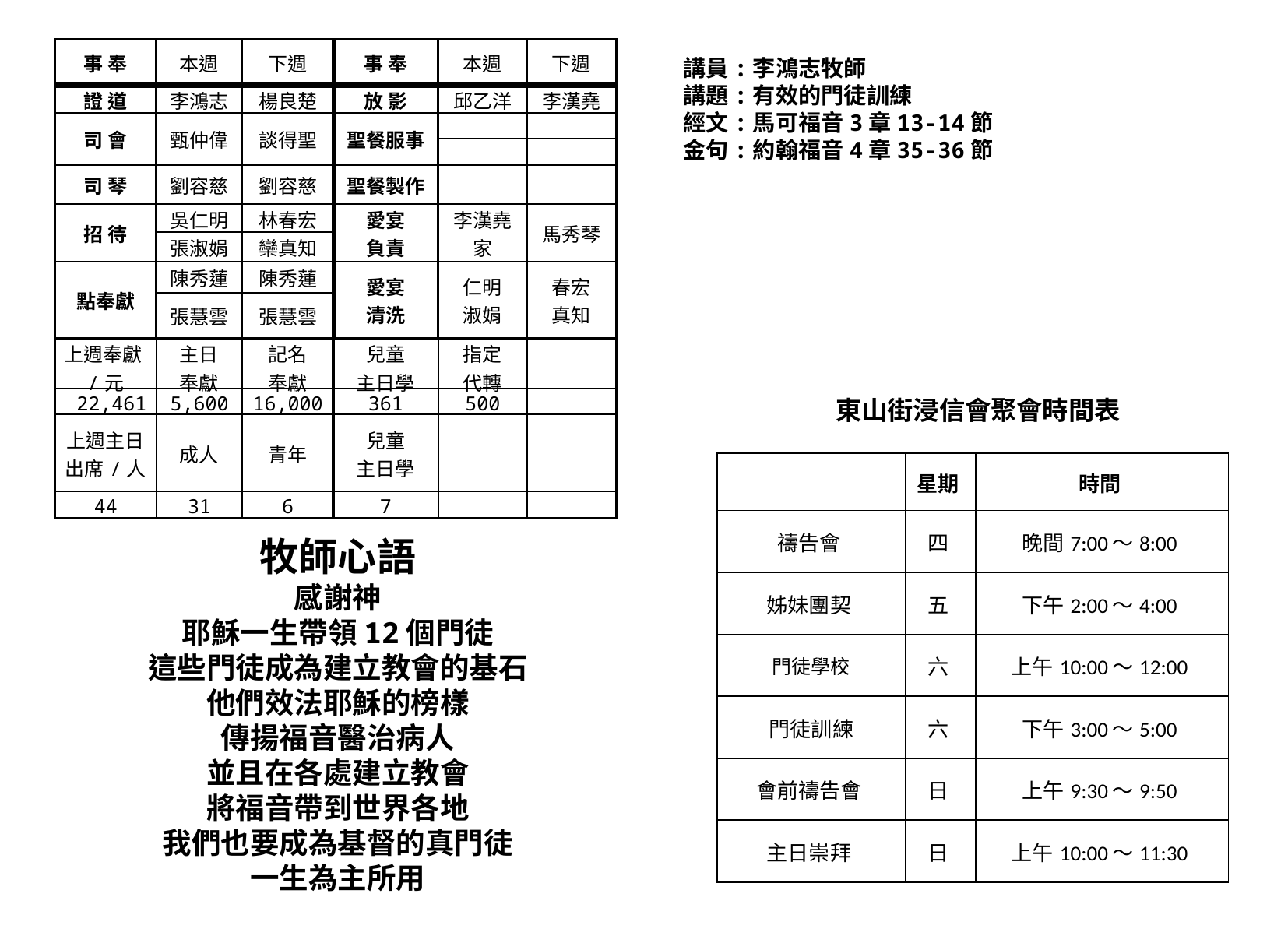

| 事 奉 | 本週 | 下週 | 事 奉 | 本週 | 下週 |
| --- | --- | --- | --- | --- | --- |
| 證 道 | 李鴻志 | 楊良楚 | 放 影 | 邱乙洋 | 李漢堯 |
| 司 會 | 甄仲偉 | 談得聖 | 聖餐服事 |  |  |
|  |  |  |  |  |  |
| 司 琴 | 劉容慈 | 劉容慈 | 聖餐製作 |  |  |
| 招 待 | 吳仁明 | 林春宏 | 愛宴 負責 | 李漢堯家 | 馬秀琴 |
|  | 張淑娟 | 欒真知 |  |  |  |
| 點奉獻 | 陳秀蓮 | 陳秀蓮 | 愛宴 清洗 | 仁明 淑娟 | 春宏 真知 |
|  | 張慧雲 | 張慧雲 |  |  |  |
| 上週奉獻/元 | 主日 奉獻 | 記名 奉獻 | 兒童 主日學 | 指定 代轉 |  |
| 22,461 | 5,600 | 16,000 | 361 | 500 |  |
| 上週主日 出席/人 | 成人 | 青年 | 兒童 主日學 |  |  |
| 44 | 31 | 6 | 7 |  |  |

講員:李鴻志牧師
講題:有效的門徒訓練
經文:馬可福音3章13-14節
金句:約翰福音4章35-36節

東山街浸信會聚會時間表
|  | 星期 | 時間 |
| --- | --- | --- |
| 禱告會 | 四 | 晚間7:00～8:00 |
| 姊妹團契 | 五 | 下午2:00～4:00 |
| 門徒學校 | 六 | 上午10:00～12:00 |
| 門徒訓練 | 六 | 下午3:00～5:00 |
| 會前禱告會 | 日 | 上午9:30～9:50 |
| 主日崇拜 | 日 | 上午10:00～11:30 |
牧師心語
感謝神
耶穌一生帶領12個門徒
這些門徒成為建立教會的基石
他們效法耶穌的榜樣
傳揚福音醫治病人
並且在各處建立教會
將福音帶到世界各地
我們也要成為基督的真門徒
一生為主所用